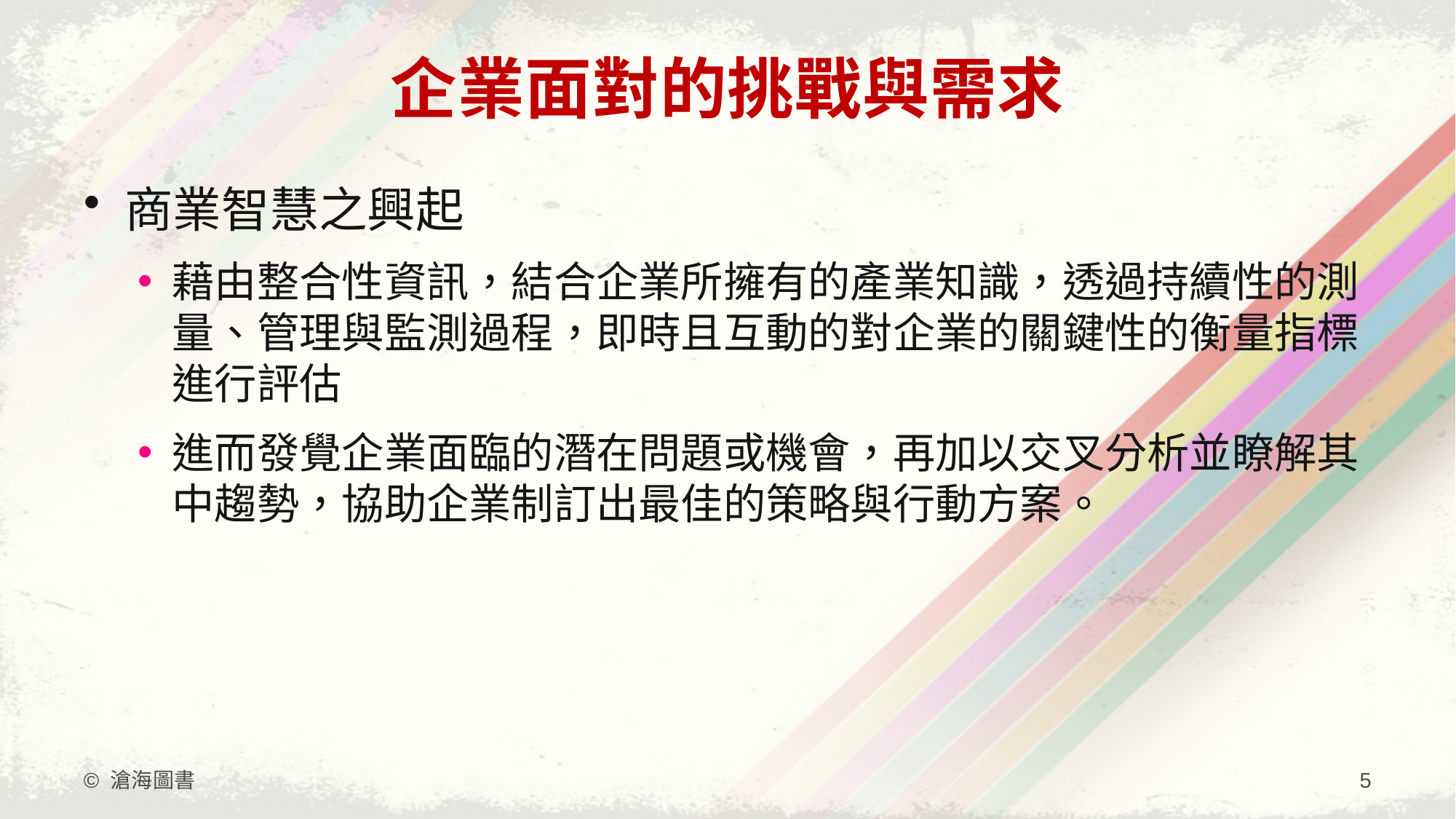

# 企業面對的挑戰與需求
商業智慧之興起
藉由整合性資訊，結合企業所擁有的產業知識，透過持續性的測量、管理與監測過程，即時且互動的對企業的關鍵性的衡量指標進行評估
進而發覺企業面臨的潛在問題或機會，再加以交叉分析並瞭解其中趨勢，協助企業制訂出最佳的策略與行動方案。
© 滄海圖書
5